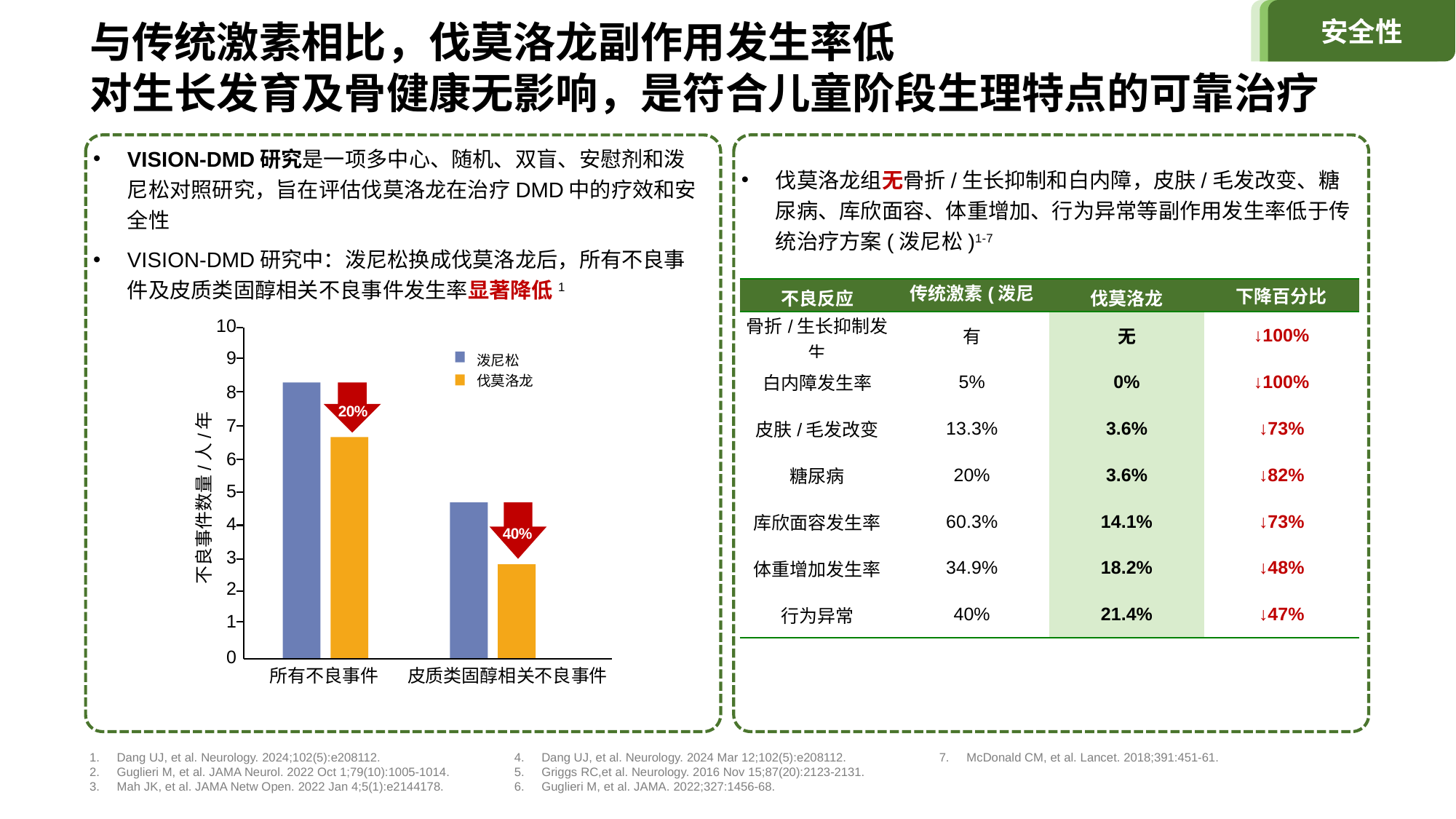

安全性
与传统激素相比，伐莫洛龙副作用发生率低
对生长发育及骨健康无影响，是符合儿童阶段生理特点的可靠治疗

VISION-DMD研究是一项多中心、随机、双盲、安慰剂和泼尼松对照研究，旨在评估伐莫洛龙在治疗DMD中的疗效和安全性
VISION-DMD研究中：泼尼松换成伐莫洛龙后，所有不良事件及皮质类固醇相关不良事件发生率显著降低1
伐莫洛龙组无骨折/生长抑制和白内障，皮肤/毛发改变、糖尿病、库欣面容、体重增加、行为异常等副作用发生率低于传统治疗方案(泼尼松)1-7
| 不良反应 | 传统激素(泼尼松) | 伐莫洛龙 | 下降百分比 |
| --- | --- | --- | --- |
| 骨折/生长抑制发生 | 有 | 无 | ↓100% |
| 白内障发生率 | 5% | 0% | ↓100% |
| 皮肤/毛发改变 | 13.3% | 3.6% | ↓73% |
| 糖尿病 | 20% | 3.6% | ↓82% |
| 库欣面容发生率 | 60.3% | 14.1% | ↓73% |
| 体重增加发生率 | 34.9% | 18.2% | ↓48% |
| 行为异常 | 40% | 21.4% | ↓47% |
10
9
8

20%
7

6
5

4
40%
3

2
1
0
泼尼松
伐莫洛龙

所有不良事件
皮质类固醇相关不良事件
不良事件数量/人/年
Dang UJ, et al. Neurology. 2024;102(5):e208112.
Guglieri M, et al. JAMA Neurol. 2022 Oct 1;79(10):1005-1014.
Mah JK, et al. JAMA Netw Open. 2022 Jan 4;5(1):e2144178.
Dang UJ, et al. Neurology. 2024 Mar 12;102(5):e208112.
Griggs RC,et al. Neurology. 2016 Nov 15;87(20):2123-2131.
Guglieri M, et al. JAMA. 2022;327:1456-68.
McDonald CM, et al. Lancet. 2018;391:451-61.